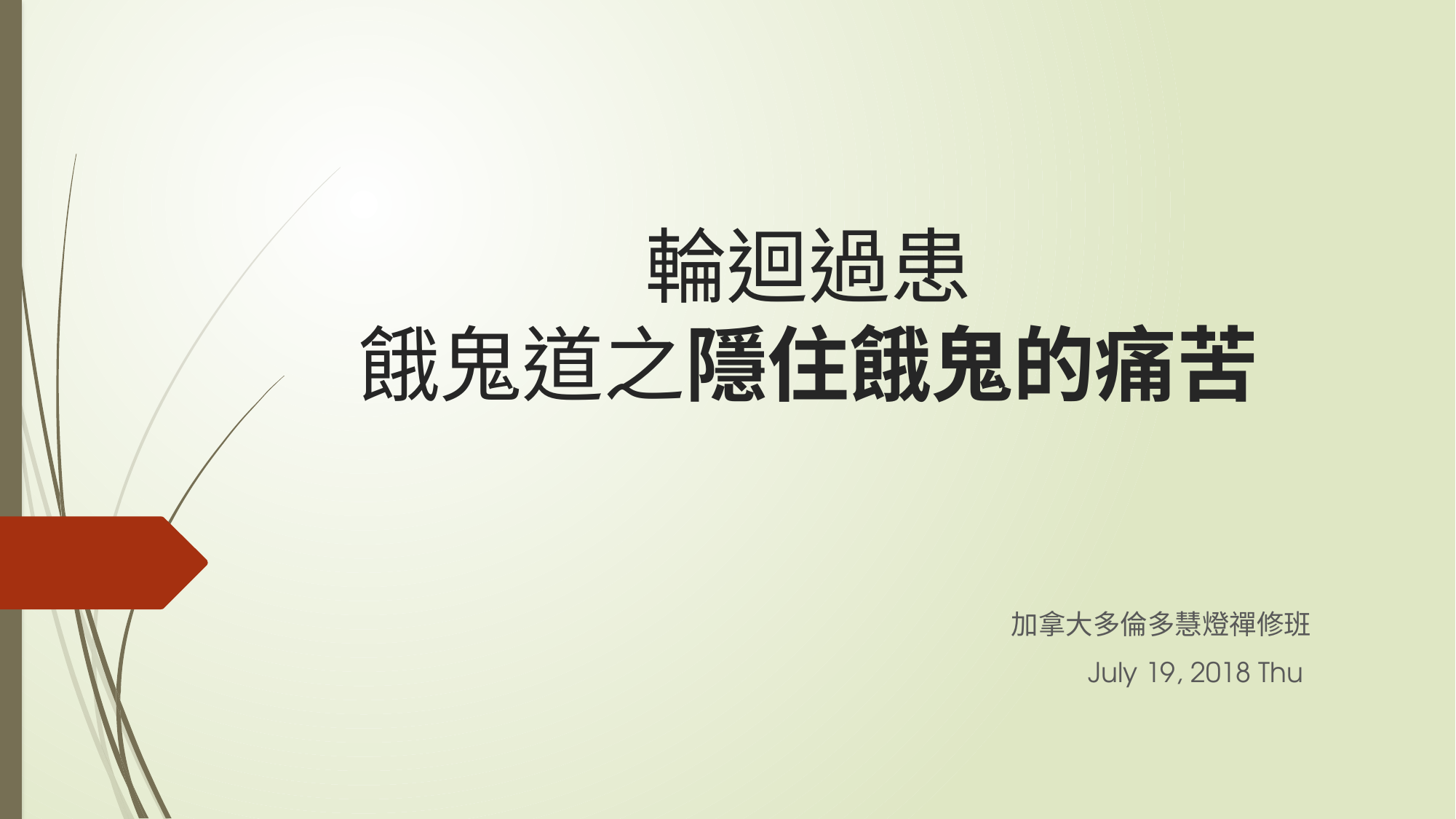

# 輪迴過患 餓鬼道之隱住餓鬼的痛苦
加拿大多倫多慧燈禪修班
July 19, 2018 Thu